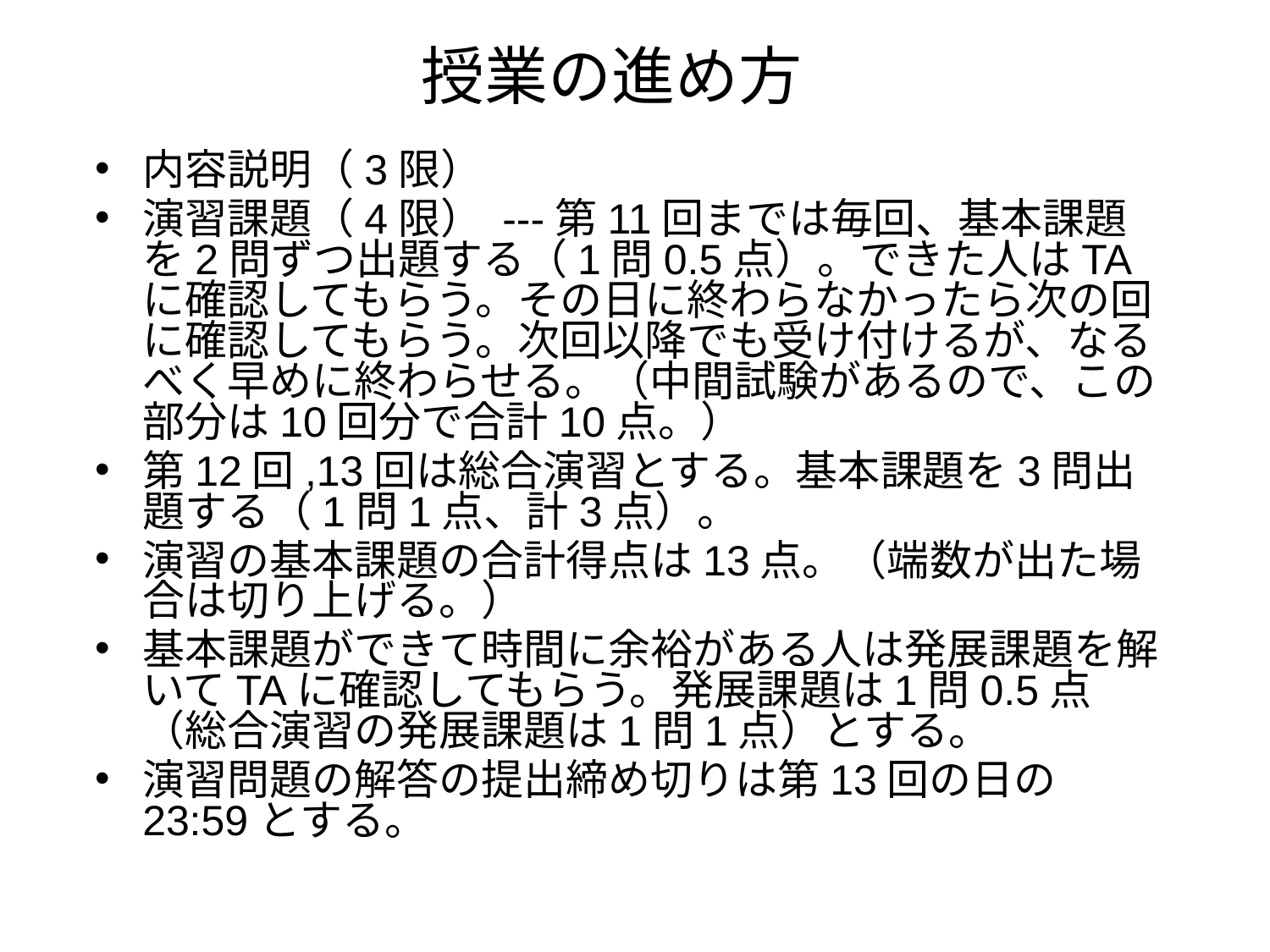

# 授業の進め方
内容説明（3限）
演習課題（4限） ---第11回までは毎回、基本課題を2問ずつ出題する（1問0.5点）。できた人はTAに確認してもらう。その日に終わらなかったら次の回に確認してもらう。次回以降でも受け付けるが、なるべく早めに終わらせる。（中間試験があるので、この部分は10回分で合計10点。）
第12回,13回は総合演習とする。基本課題を3問出題する（1問1点、計3点）。
演習の基本課題の合計得点は13点。（端数が出た場合は切り上げる。）
基本課題ができて時間に余裕がある人は発展課題を解いてTAに確認してもらう。発展課題は1問0.5点（総合演習の発展課題は1問1点）とする。
演習問題の解答の提出締め切りは第13回の日の23:59とする。